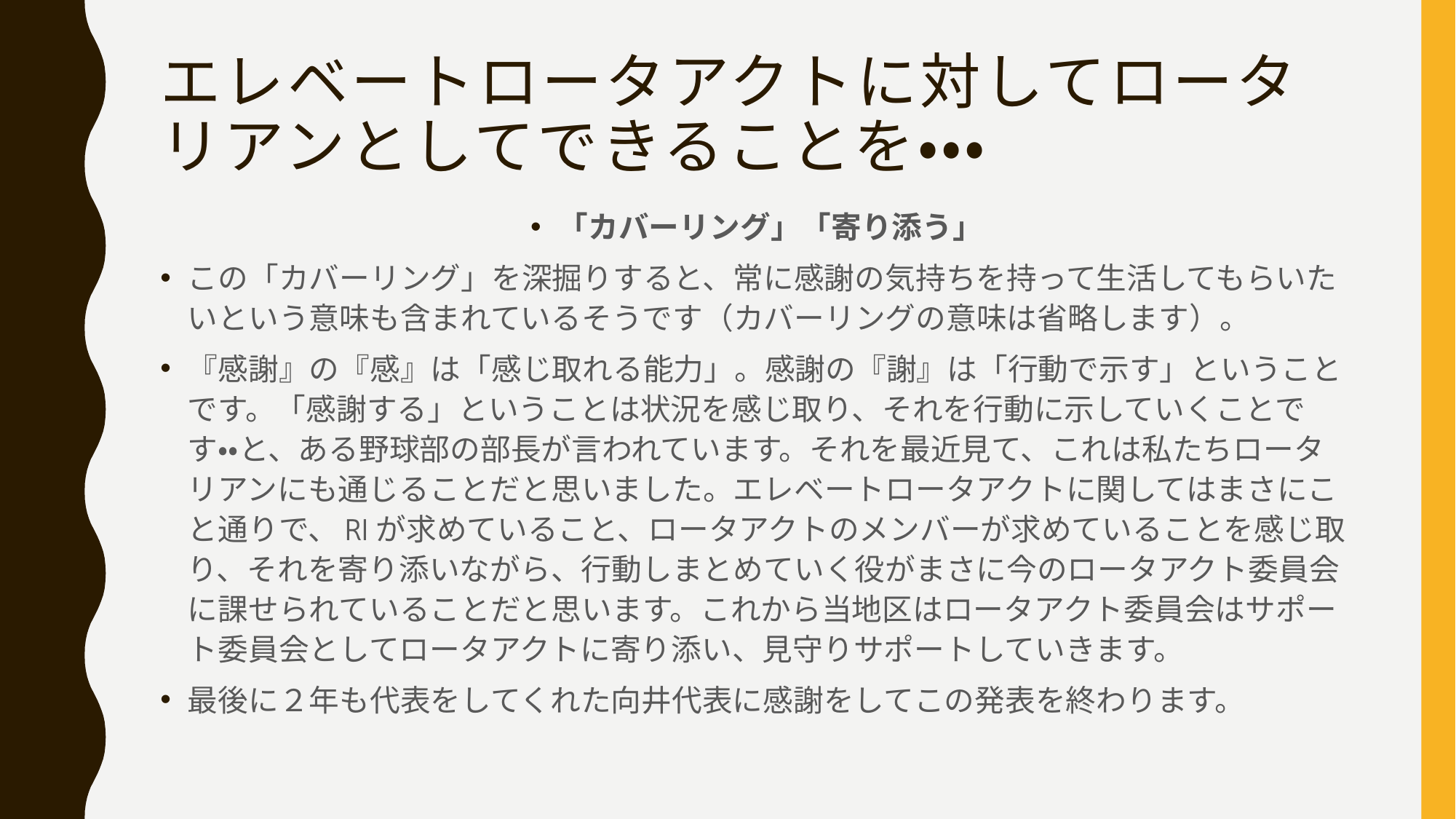

# エレベートロータアクトに対してロータリアンとしてできることを・・・
「カバーリング」「寄り添う」
この「カバーリング」を深掘りすると、常に感謝の気持ちを持って生活してもらいたいという意味も含まれているそうです（カバーリングの意味は省略します）。
『感謝』の『感』は「感じ取れる能力」。感謝の『謝』は「行動で示す」ということです。「感謝する」ということは状況を感じ取り、それを行動に示していくことです・・と、ある野球部の部長が言われています。それを最近見て、これは私たちロータリアンにも通じることだと思いました。エレベートロータアクトに関してはまさにこと通りで、RIが求めていること、ロータアクトのメンバーが求めていることを感じ取り、それを寄り添いながら、行動しまとめていく役がまさに今のロータアクト委員会に課せられていることだと思います。これから当地区はロータアクト委員会はサポート委員会としてロータアクトに寄り添い、見守りサポートしていきます。
最後に２年も代表をしてくれた向井代表に感謝をしてこの発表を終わります。